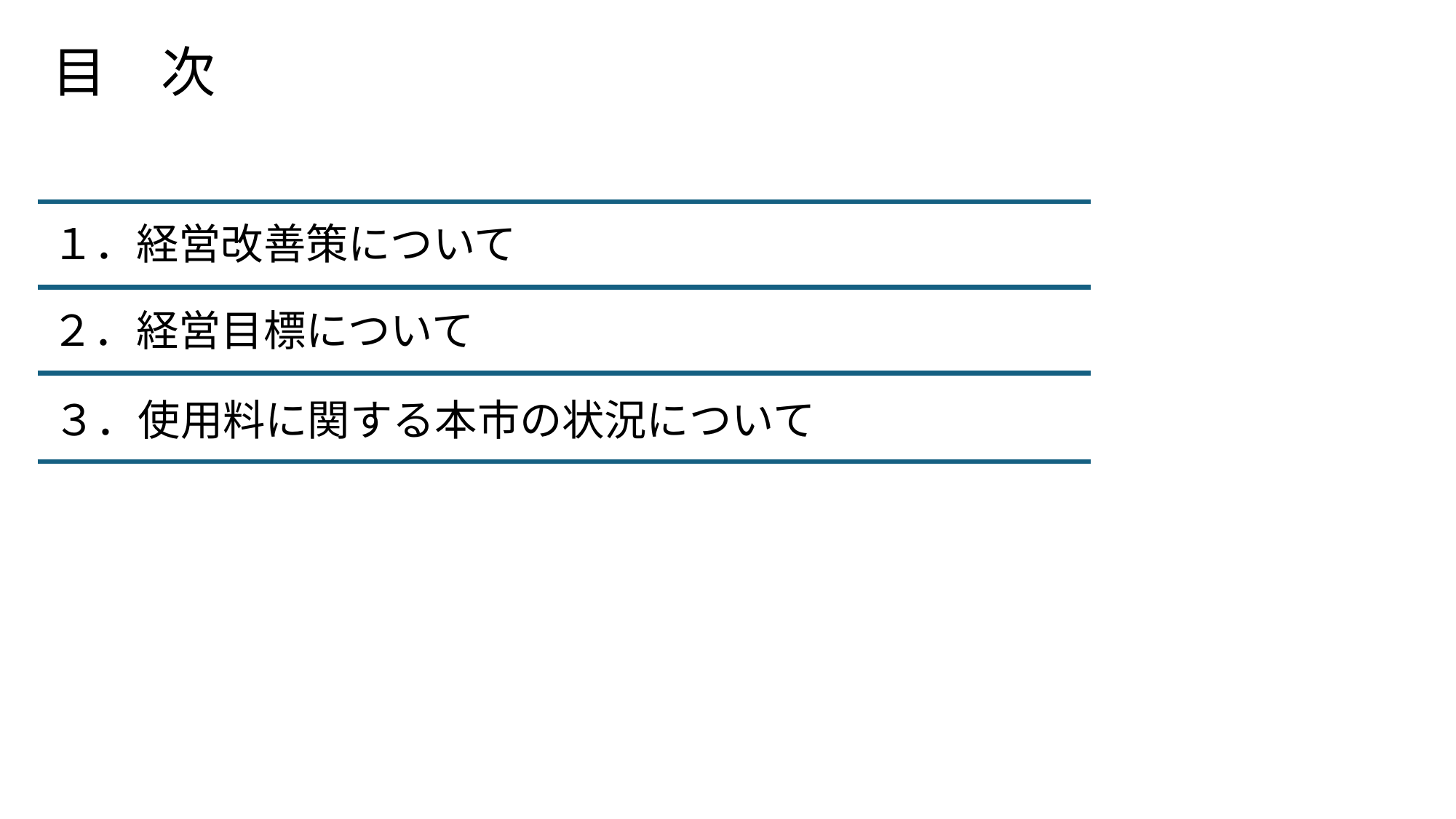

目　次
１．経営改善策について
２．経営目標について
３．使用料に関する本市の状況について